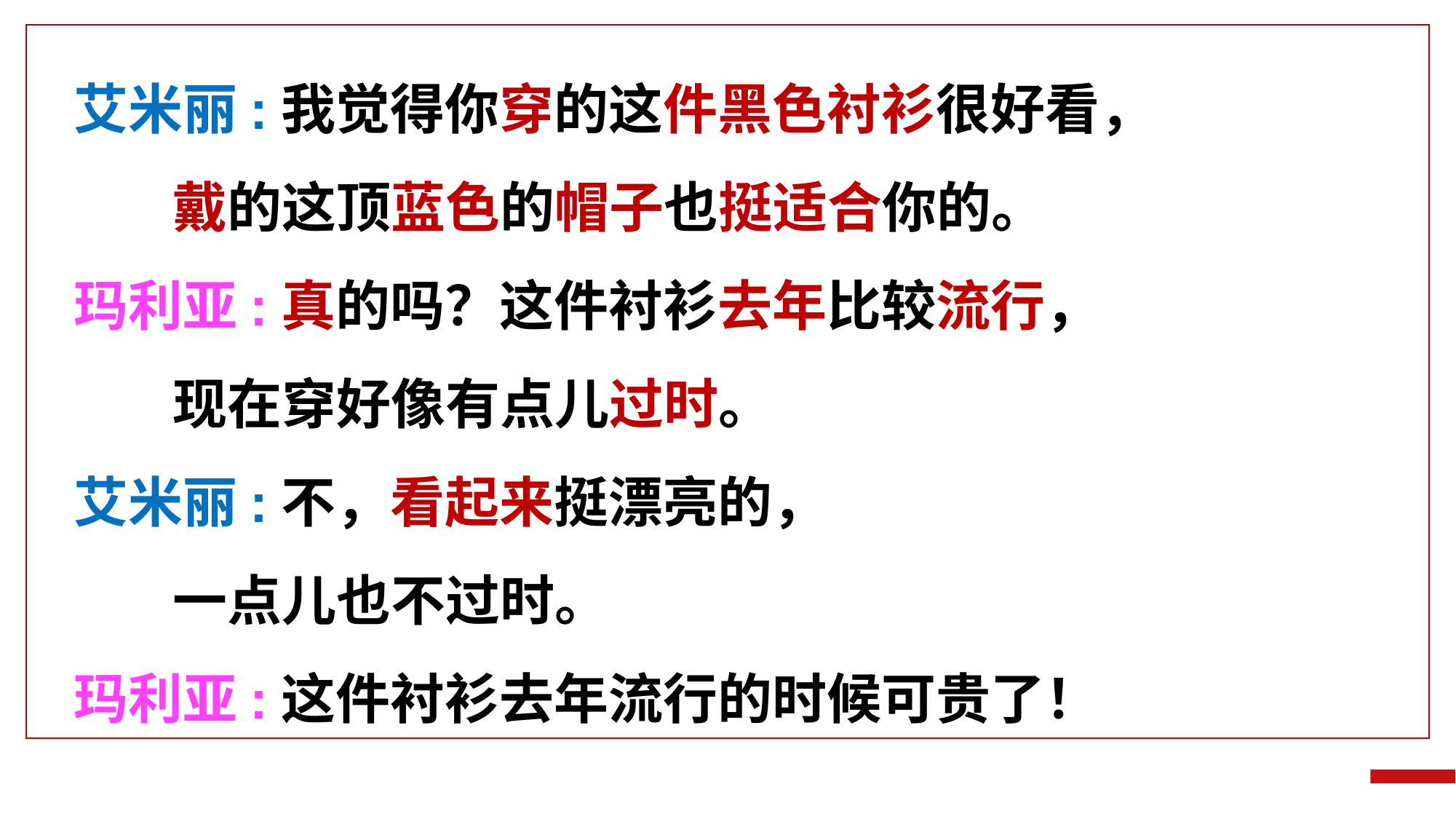

艾米丽:我觉得你穿的这件黑色衬衫很好看，
       戴的这顶蓝色的帽子也挺适合你的。
玛利亚:真的吗？这件衬衫去年比较流行，
       现在穿好像有点儿过时。
艾米丽:不，看起来挺漂亮的，
       一点儿也不过时。
玛利亚:这件衬衫去年流行的时候可贵了！